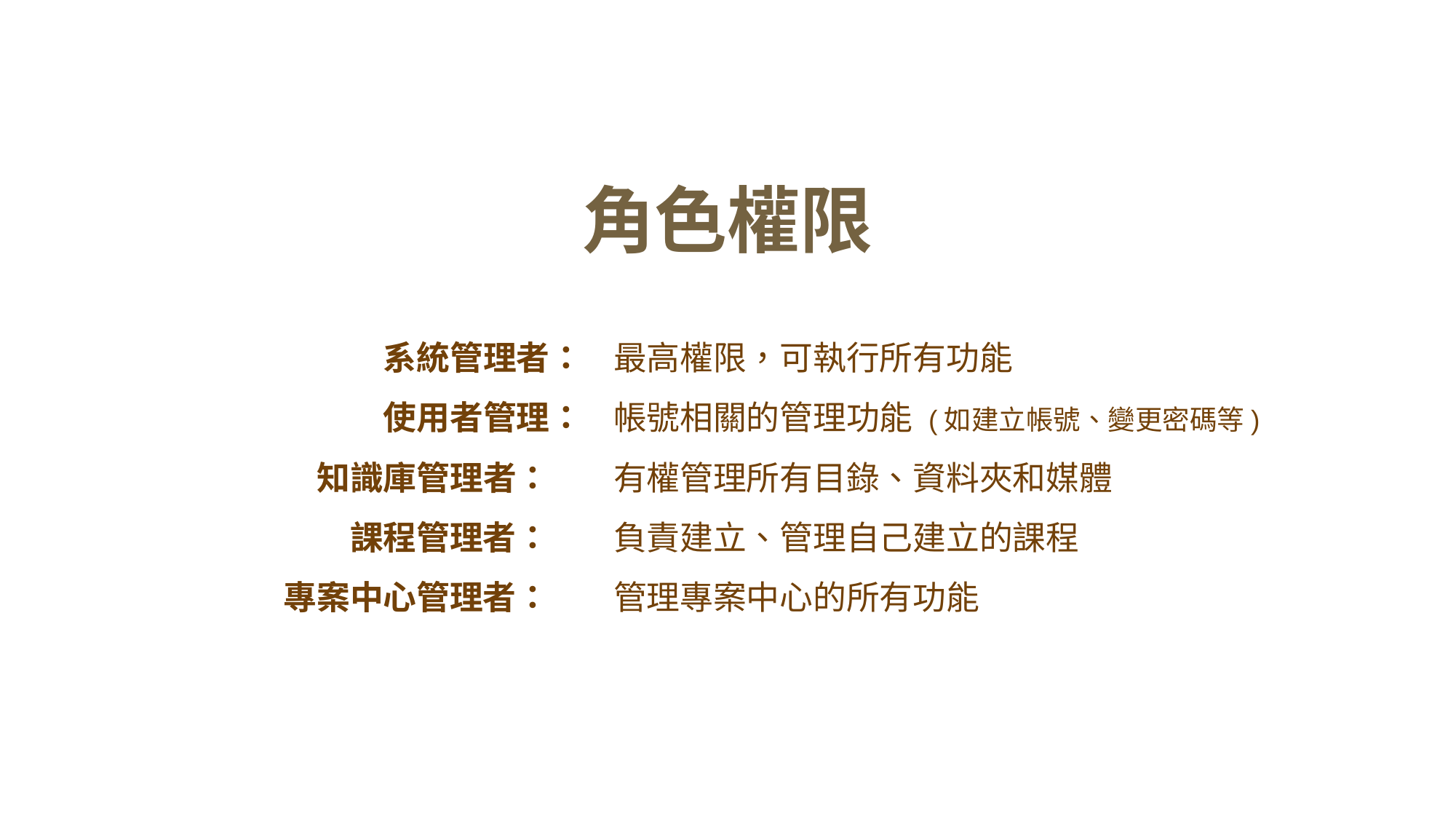

角色權限
系統管理者：
使用者管理：
知識庫管理者：
課程管理者：
專案中心管理者：

最高權限，可執行所有功能
帳號相關的管理功能 (如建立帳號、變更密碼等)
有權管理所有目錄、資料夾和媒體
負責建立、管理自己建立的課程
管理專案中心的所有功能